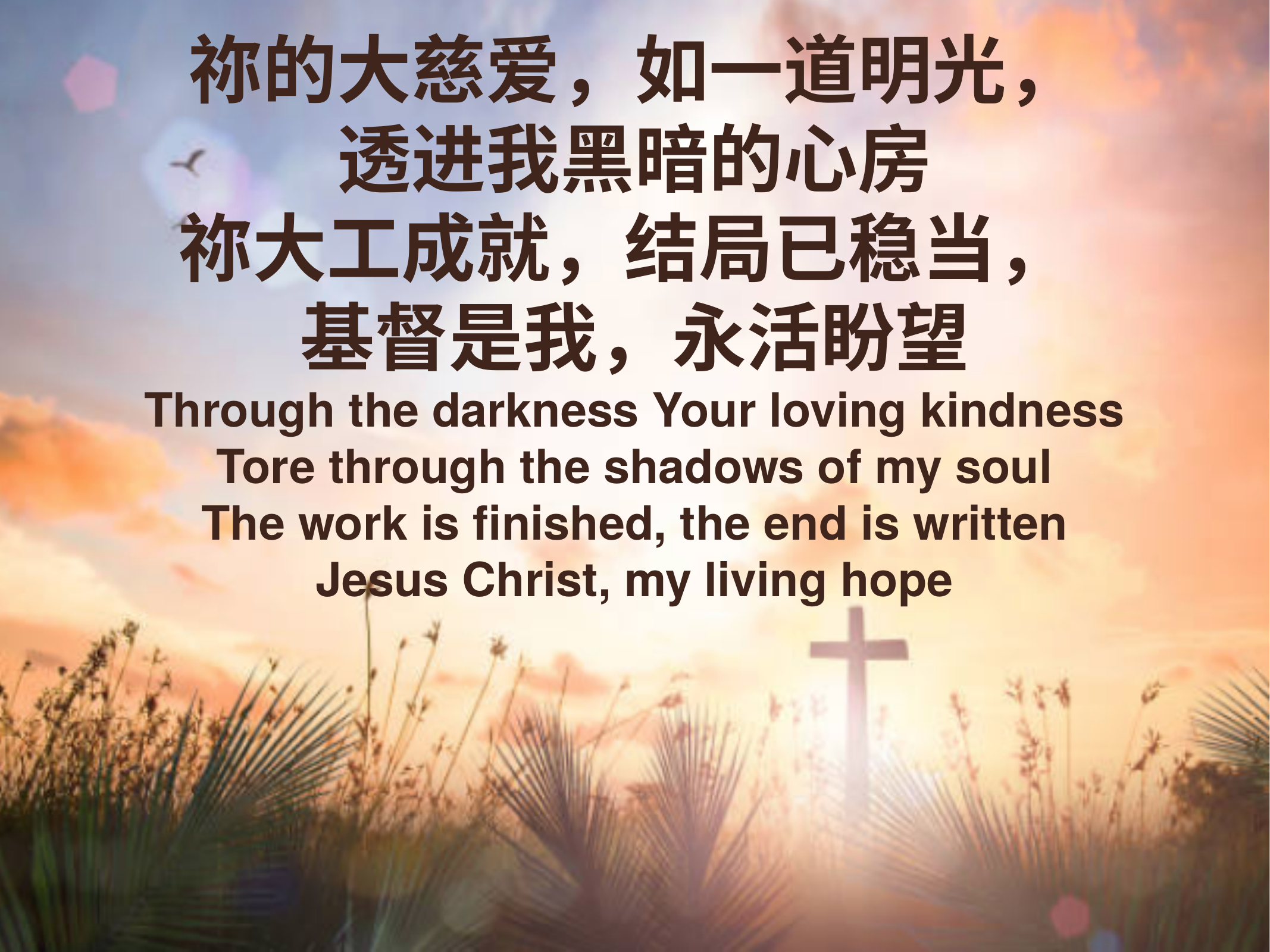

祢的大慈爱，如一道明光，
透进我黑暗的心房
祢大工成就，结局已稳当，
基督是我，永活盼望
Through the darkness Your loving kindness
Tore through the shadows of my soul
The work is finished, the end is written
Jesus Christ, my living hope
3